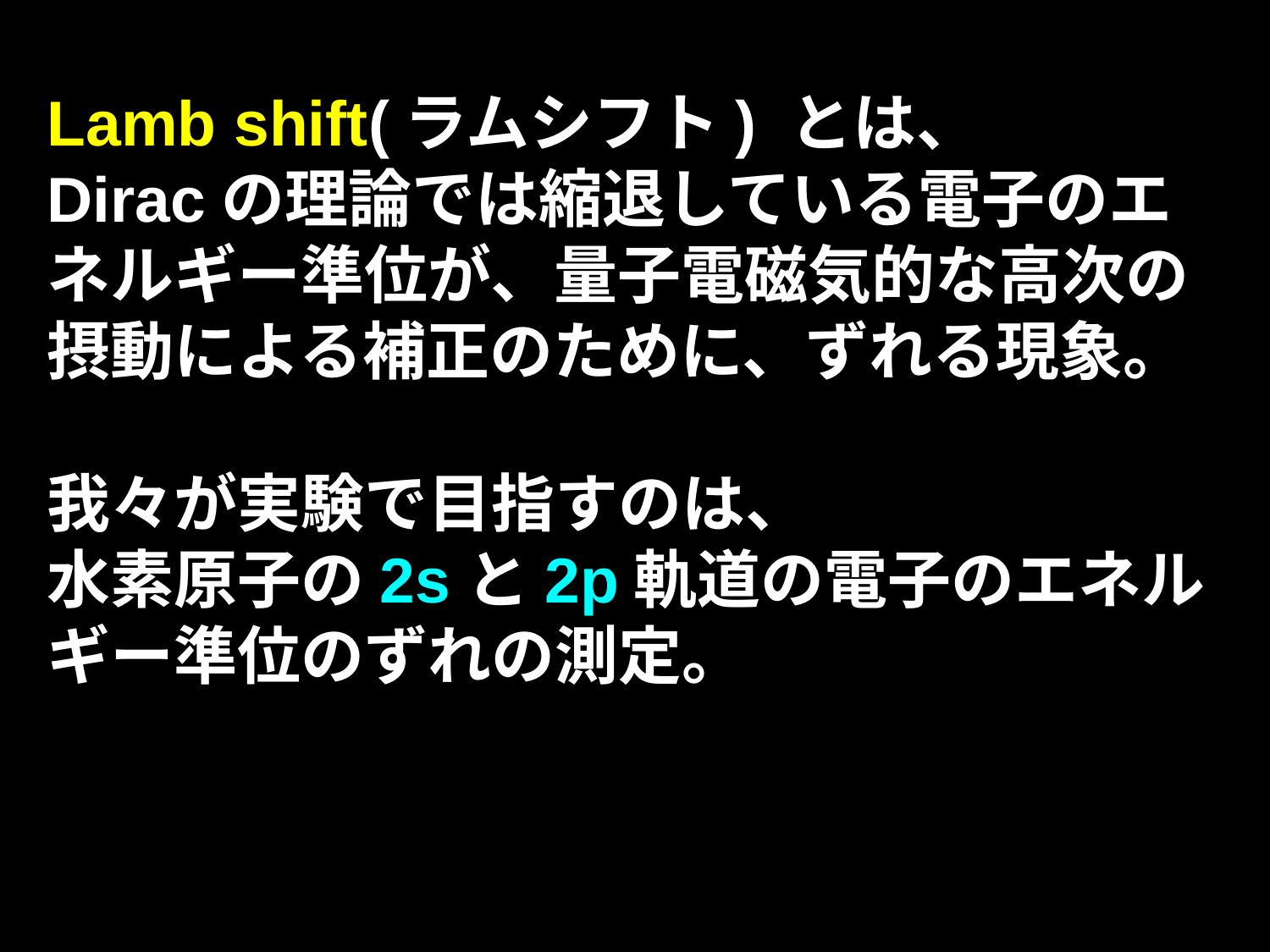

Lamb shift(ラムシフト) とは、
Diracの理論では縮退している電子のエネルギー準位が、量子電磁気的な高次の摂動による補正のために、ずれる現象。

我々が実験で目指すのは、
水素原子の2sと2p軌道の電子のエネルギー準位のずれの測定。